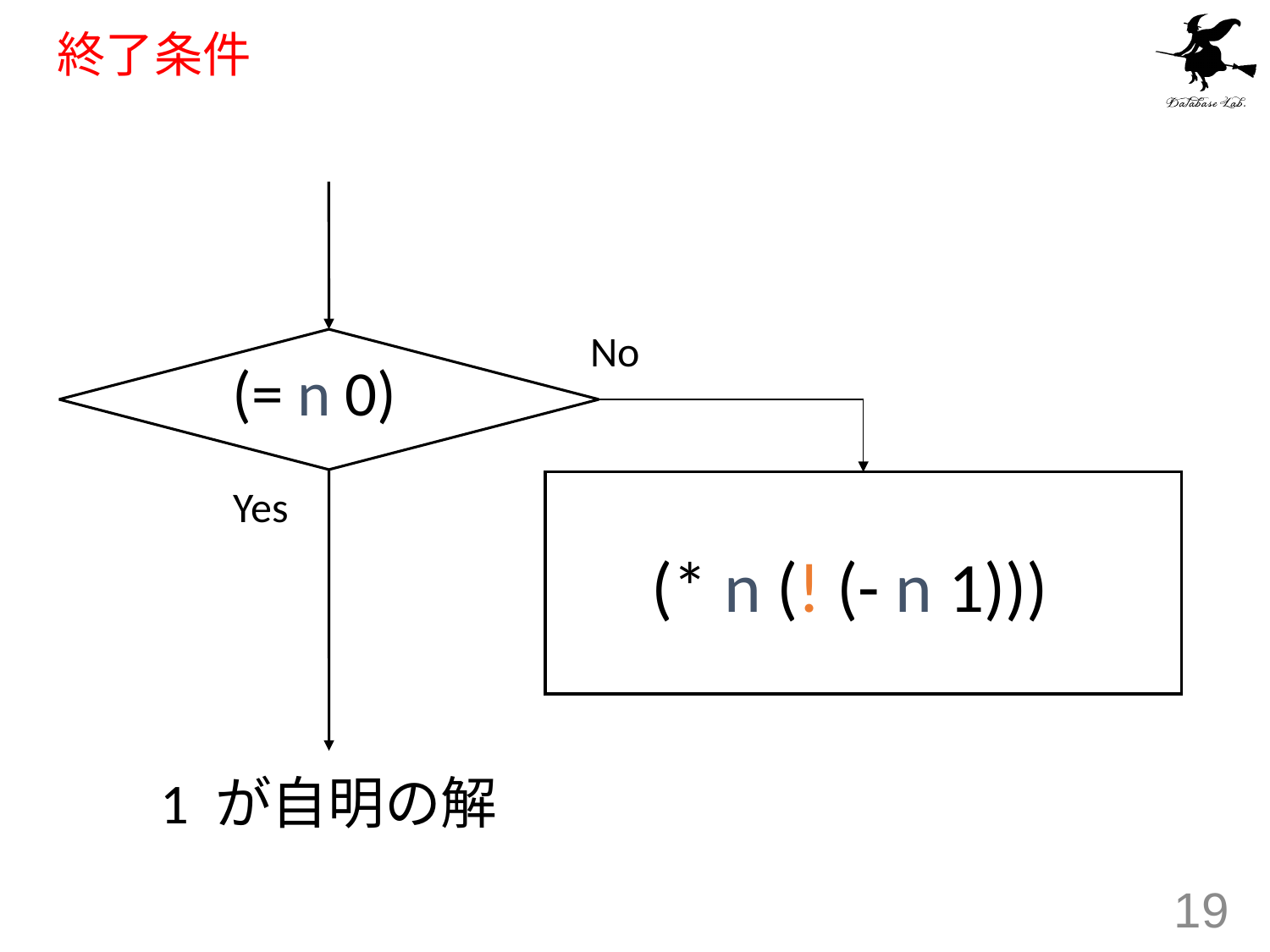

# 終了条件

No

(= n 0)

Yes
(* n (! (- n 1)))
1 が自明の解
19